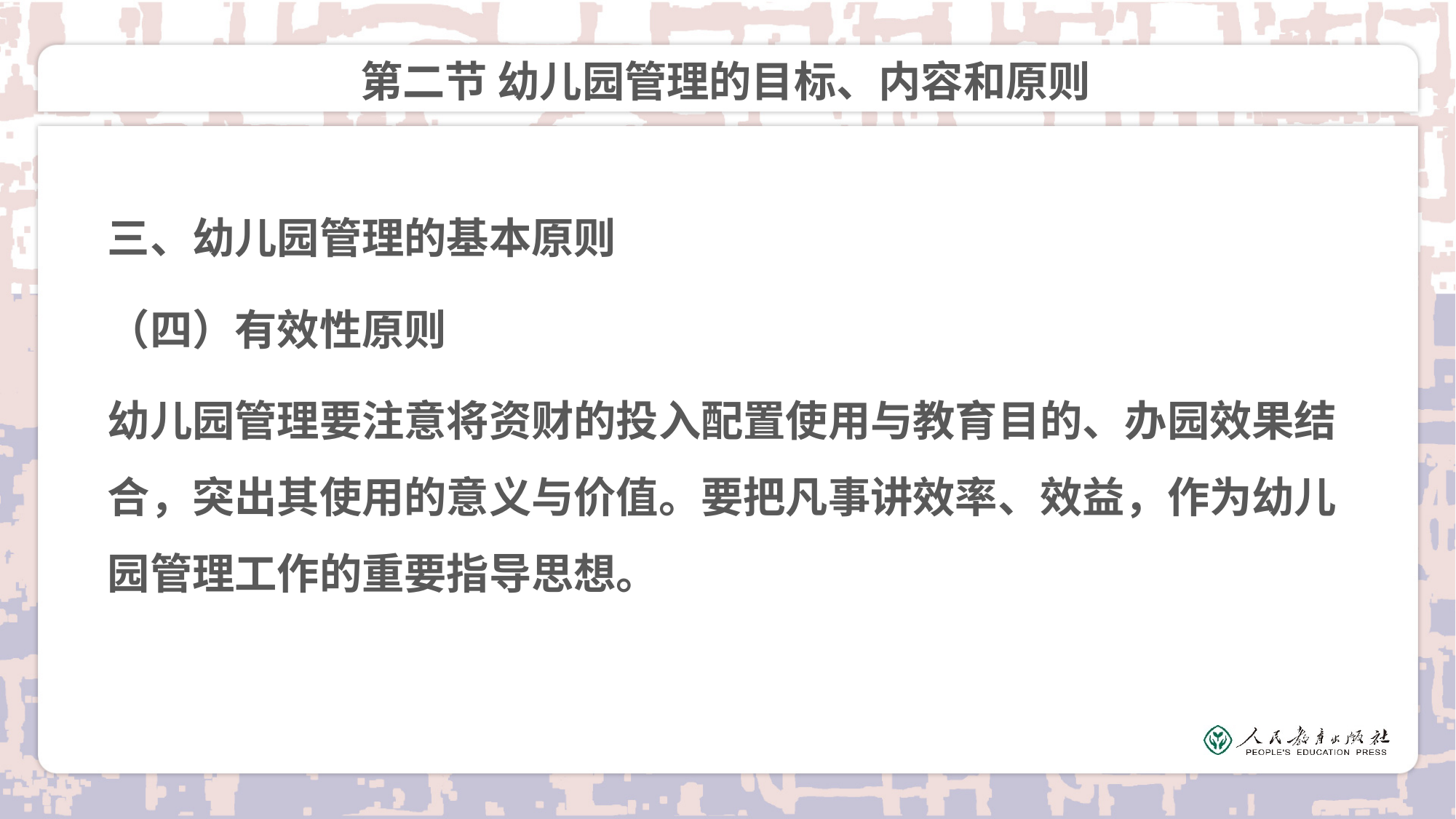

# 第二节 幼儿园管理的目标、内容和原则
三、幼儿园管理的基本原则
（四）有效性原则
幼儿园管理要注意将资财的投入配置使用与教育目的、办园效果结合，突出其使用的意义与价值。要把凡事讲效率、效益，作为幼儿园管理工作的重要指导思想。